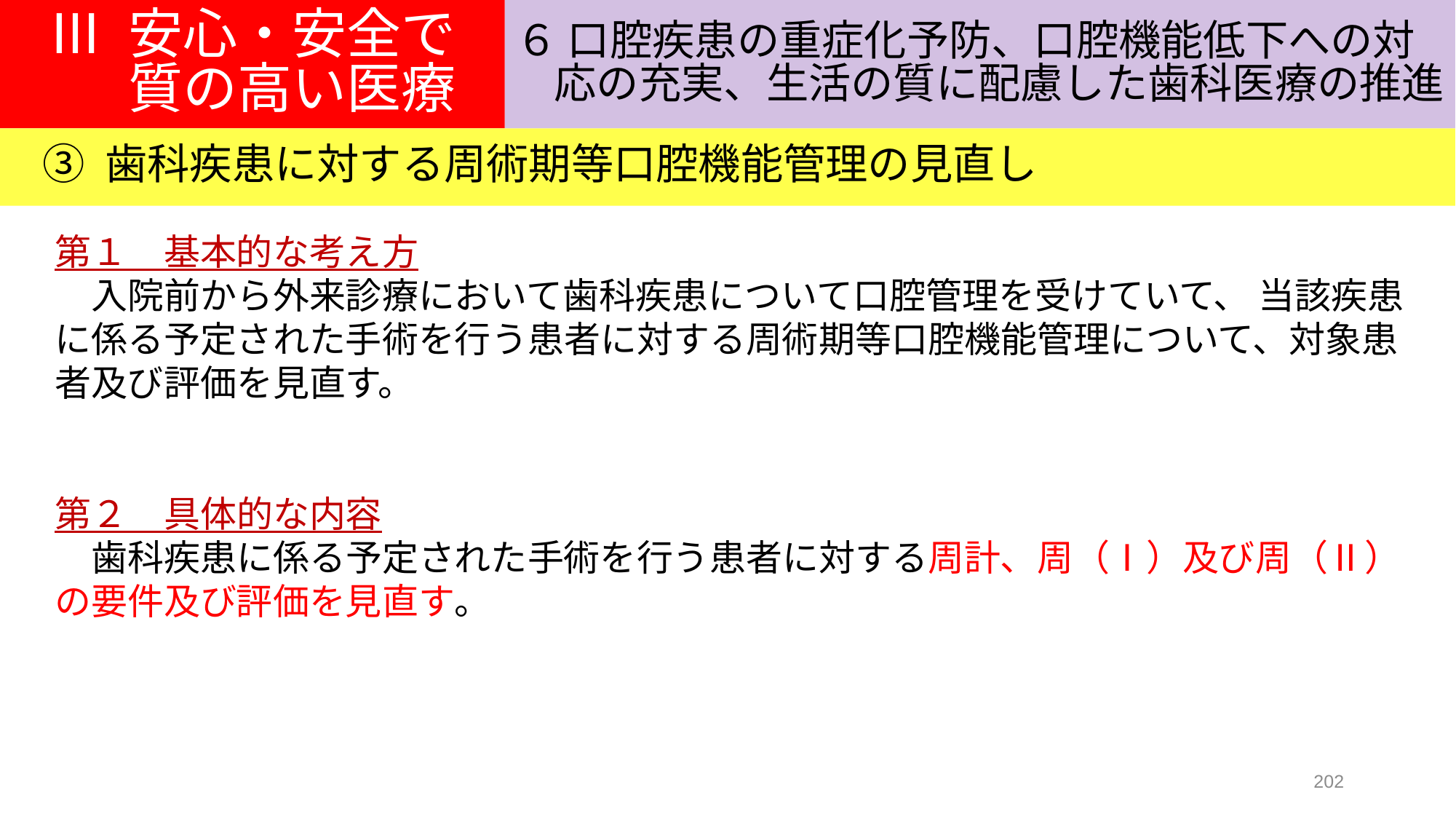

Ⅲ 安心・安全で
質の高い医療
６ 口腔疾患の重症化予防、口腔機能低下への対
応の充実、生活の質に配慮した歯科医療の推進
③ 歯科疾患に対する周術期等口腔機能管理の見直し
第１　基本的な考え方
　入院前から外来診療において歯科疾患について口腔管理を受けていて、 当該疾患に係る予定された手術を行う患者に対する周術期等口腔機能管理について、対象患者及び評価を見直す。

第２　具体的な内容
　歯科疾患に係る予定された手術を行う患者に対する周計、周（Ⅰ）及び周（Ⅱ）の要件及び評価を見直す。
202